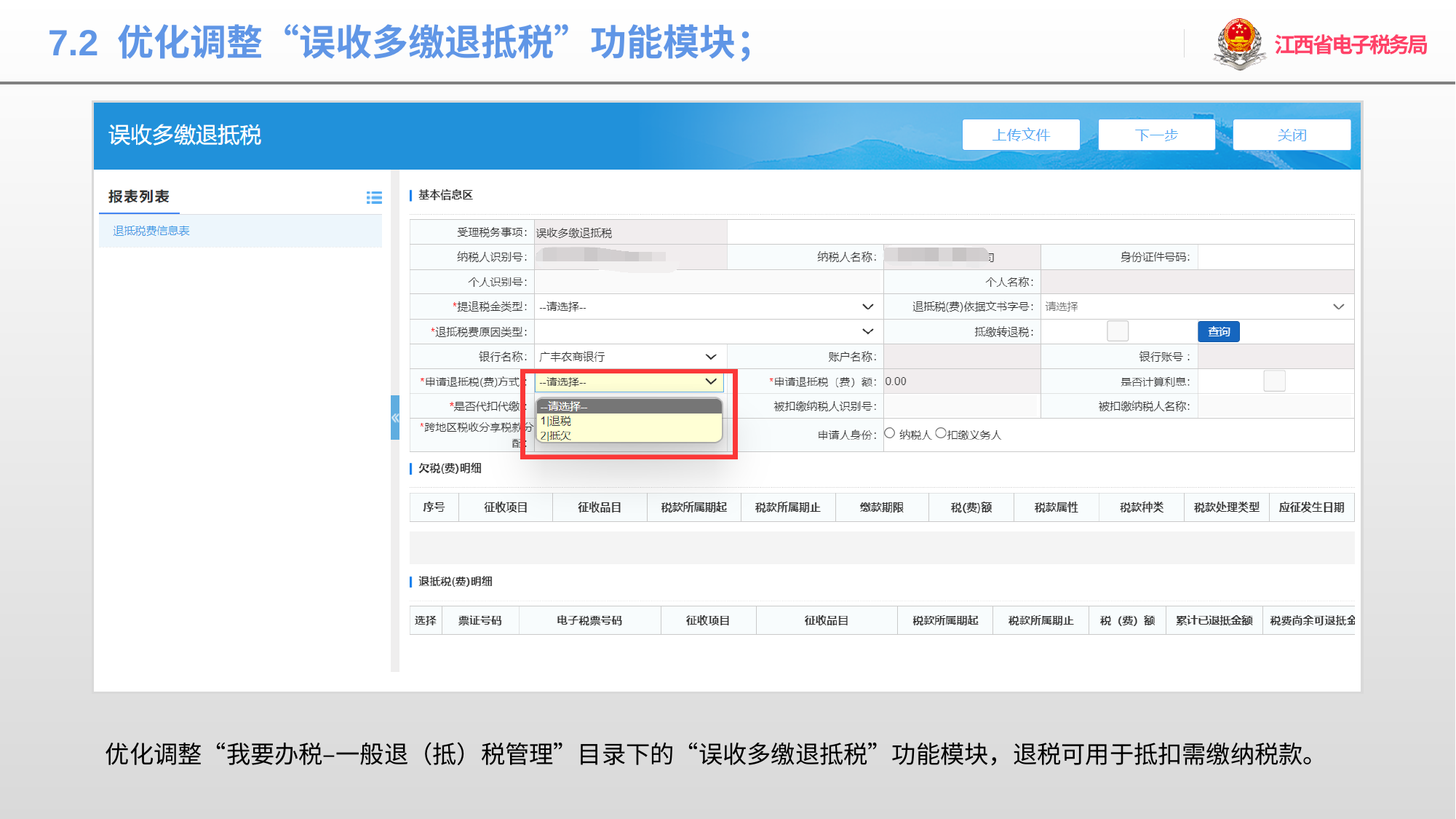

7.2 优化调整“误收多缴退抵税”功能模块；

优化调整“我要办税–一般退（抵）税管理”目录下的“误收多缴退抵税”功能模块，退税可用于抵扣需缴纳税款。